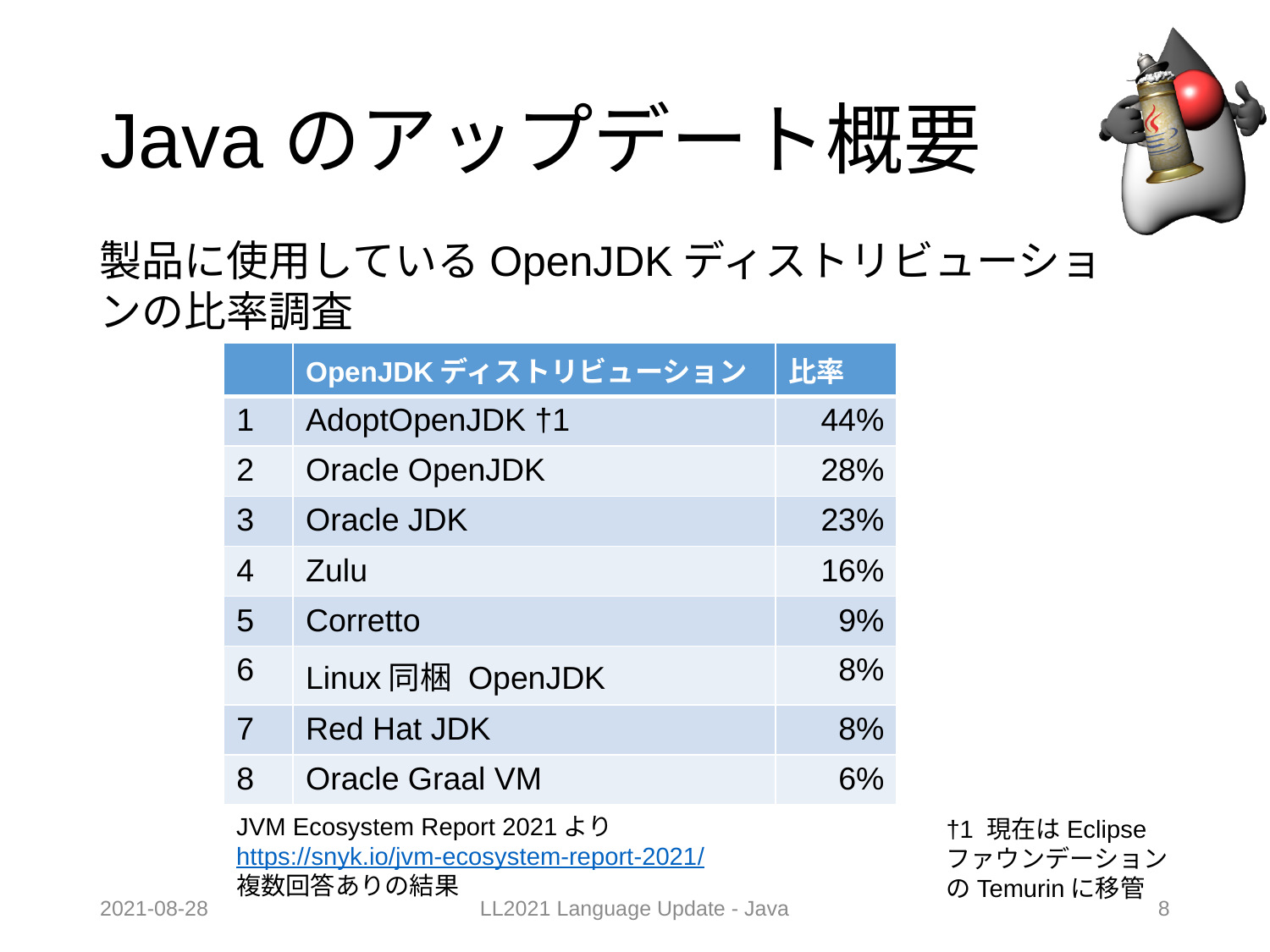

# Javaのアップデート概要
製品に使用しているOpenJDKディストリビューションの比率調査
|  | OpenJDKディストリビューション | 比率 |
| --- | --- | --- |
| 1 | AdoptOpenJDK †1 | 44% |
| 2 | Oracle OpenJDK | 28% |
| 3 | Oracle JDK | 23% |
| 4 | Zulu | 16% |
| 5 | Corretto | 9% |
| 6 | Linux同梱 OpenJDK | 8% |
| 7 | Red Hat JDK | 8% |
| 8 | Oracle Graal VM | 6% |
JVM Ecosystem Report 2021より
https://snyk.io/jvm-ecosystem-report-2021/
複数回答ありの結果
†1 現在はEclipseファウンデーションのTemurinに移管
2021-08-28
LL2021 Language Update - Java
8